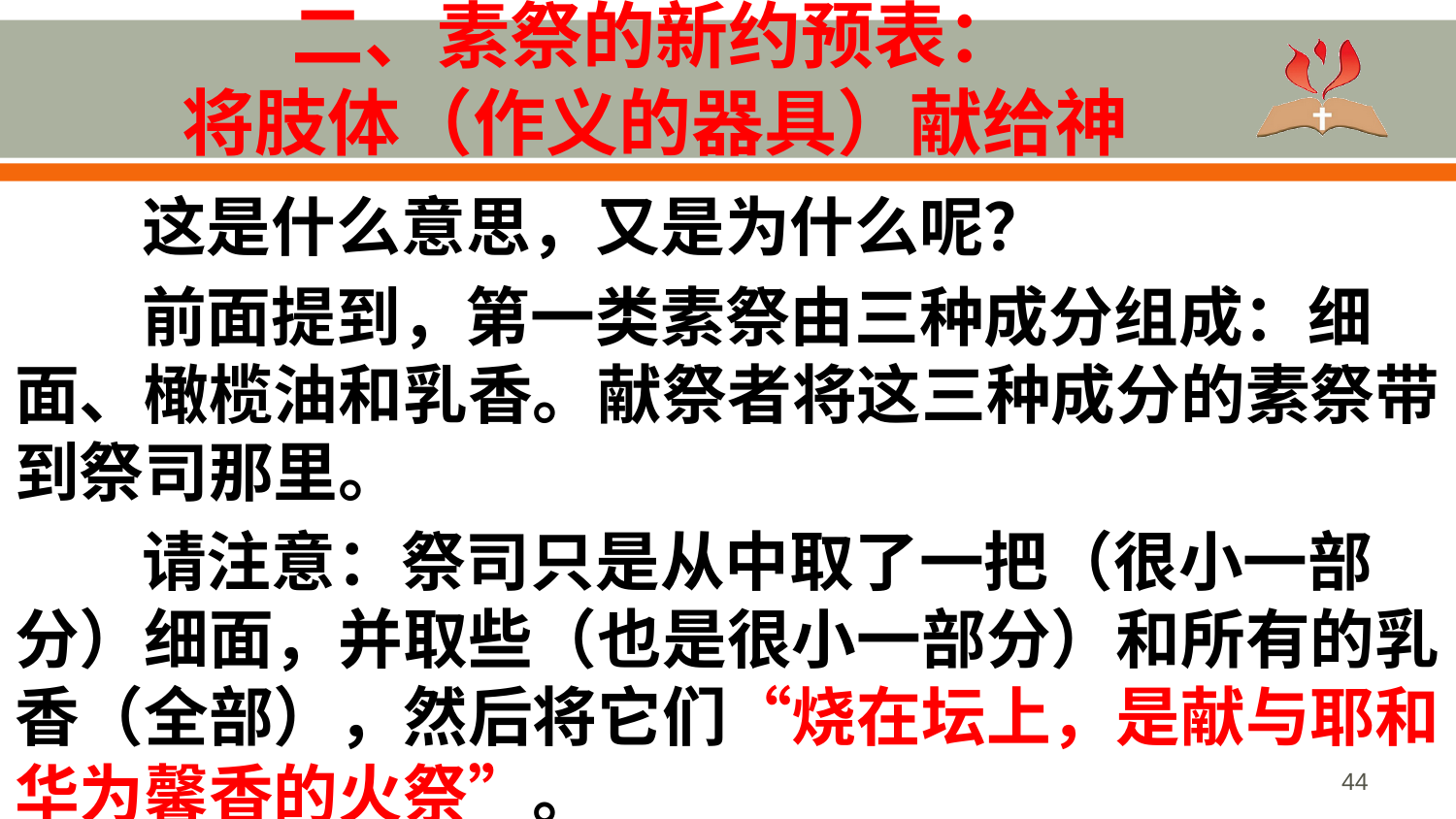

# 二、素祭的新约预表： 将肢体（作义的器具）献给神
这是什么意思，又是为什么呢？
前面提到，第一类素祭由三种成分组成：细面、橄榄油和乳香。献祭者将这三种成分的素祭带到祭司那里。
请注意：祭司只是从中取了一把（很小一部分）细面，并取些（也是很小一部分）和所有的乳香（全部），然后将它们“烧在坛上，是献与耶和华为馨香的火祭”。

44